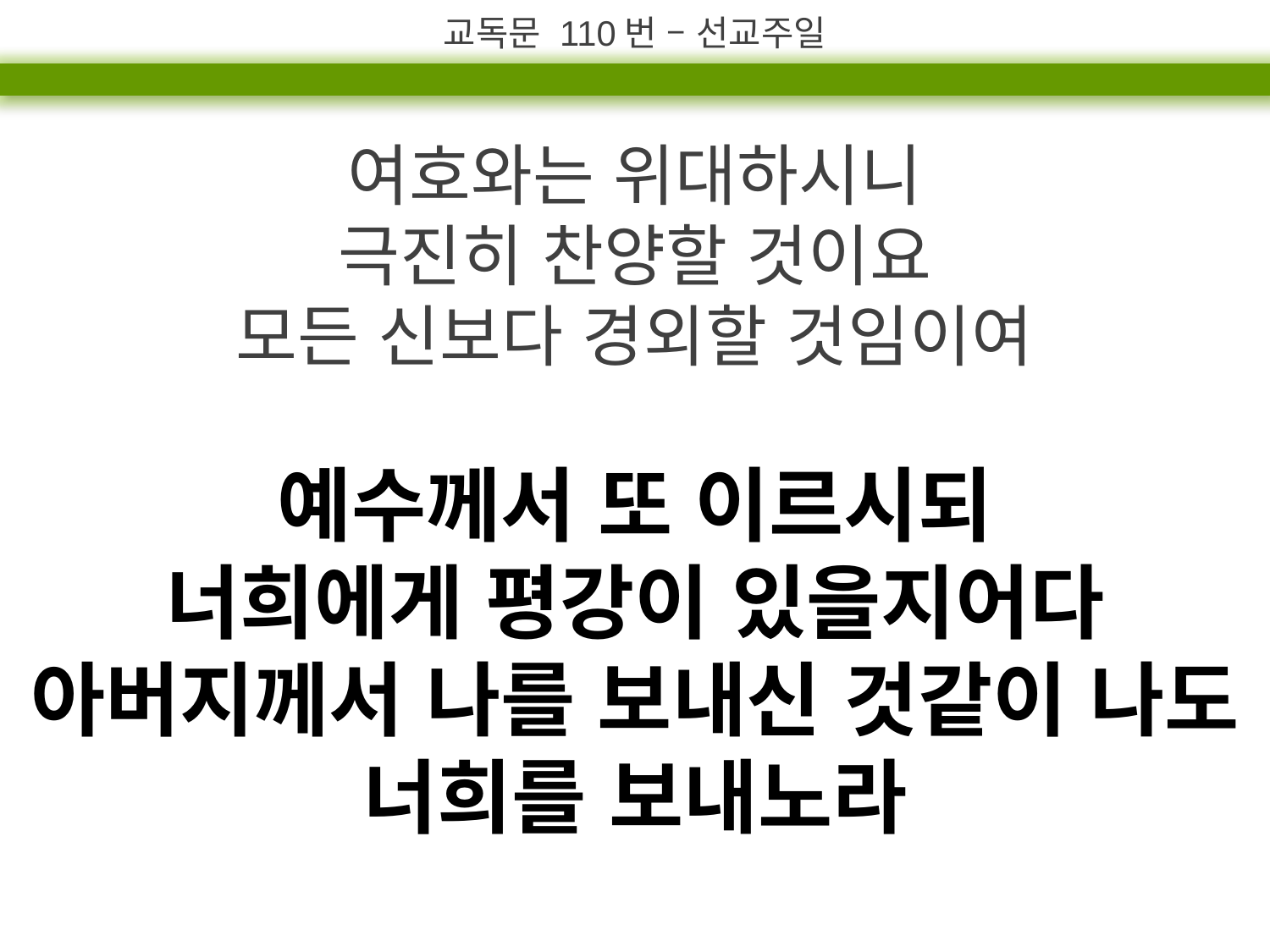

교독문 110번 – 선교주일

여호와는 위대하시니
극진히 찬양할 것이요
모든 신보다 경외할 것임이여
예수께서 또 이르시되
너희에게 평강이 있을지어다
아버지께서 나를 보내신 것같이 나도 너희를 보내노라